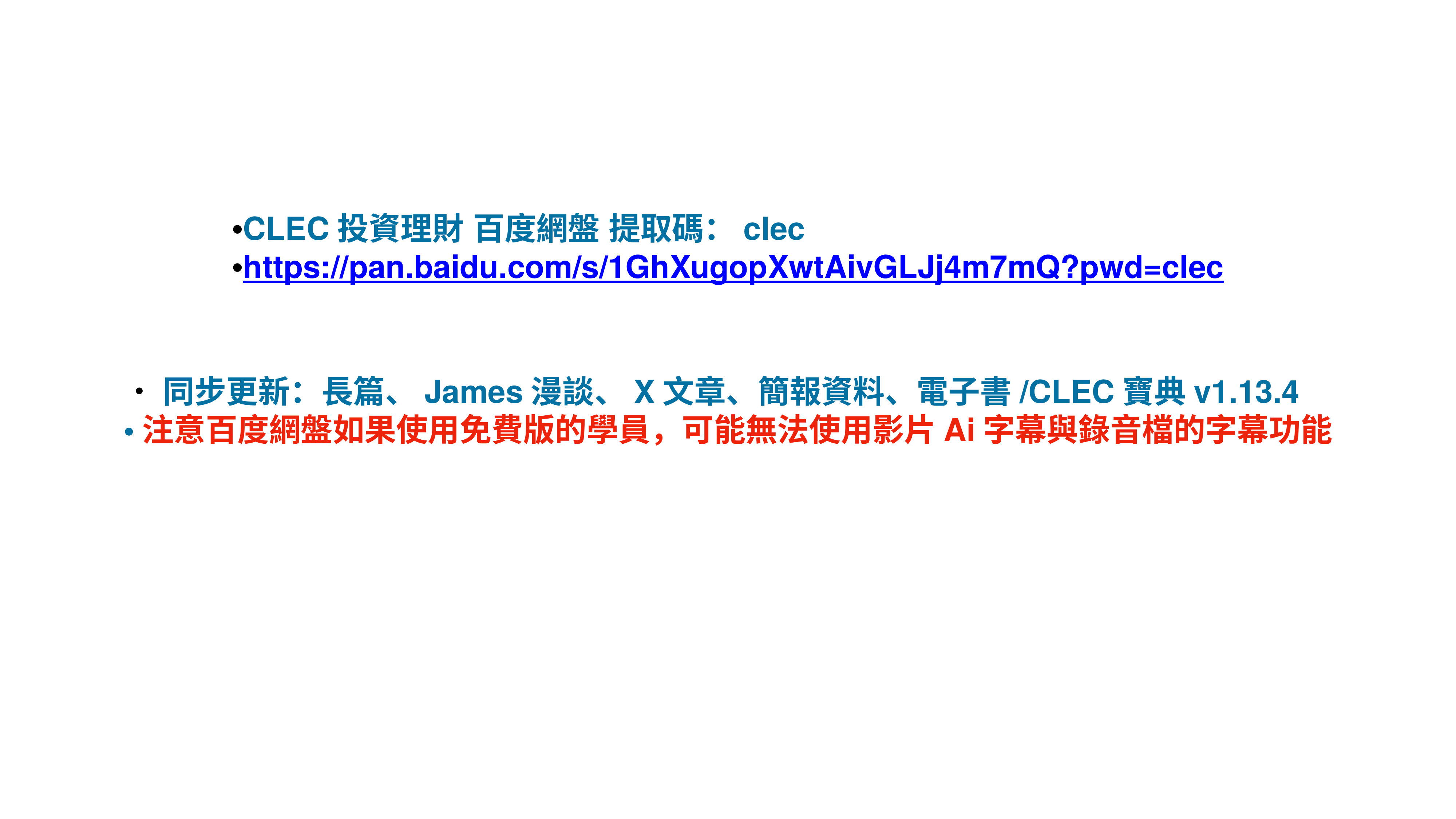

•CLEC投資理財 百度網盤 提取碼：clec
•https://pan.baidu.com/s/1GhXugopXwtAivGLJj4m7mQ?pwd=clec
•同步更新：長篇、James漫談、X文章、簡報資料、電子書/CLEC寶典v1.13.4
•注意百度網盤如果使用免費版的學員，可能無法使用影片Ai字幕與錄音檔的字幕功能